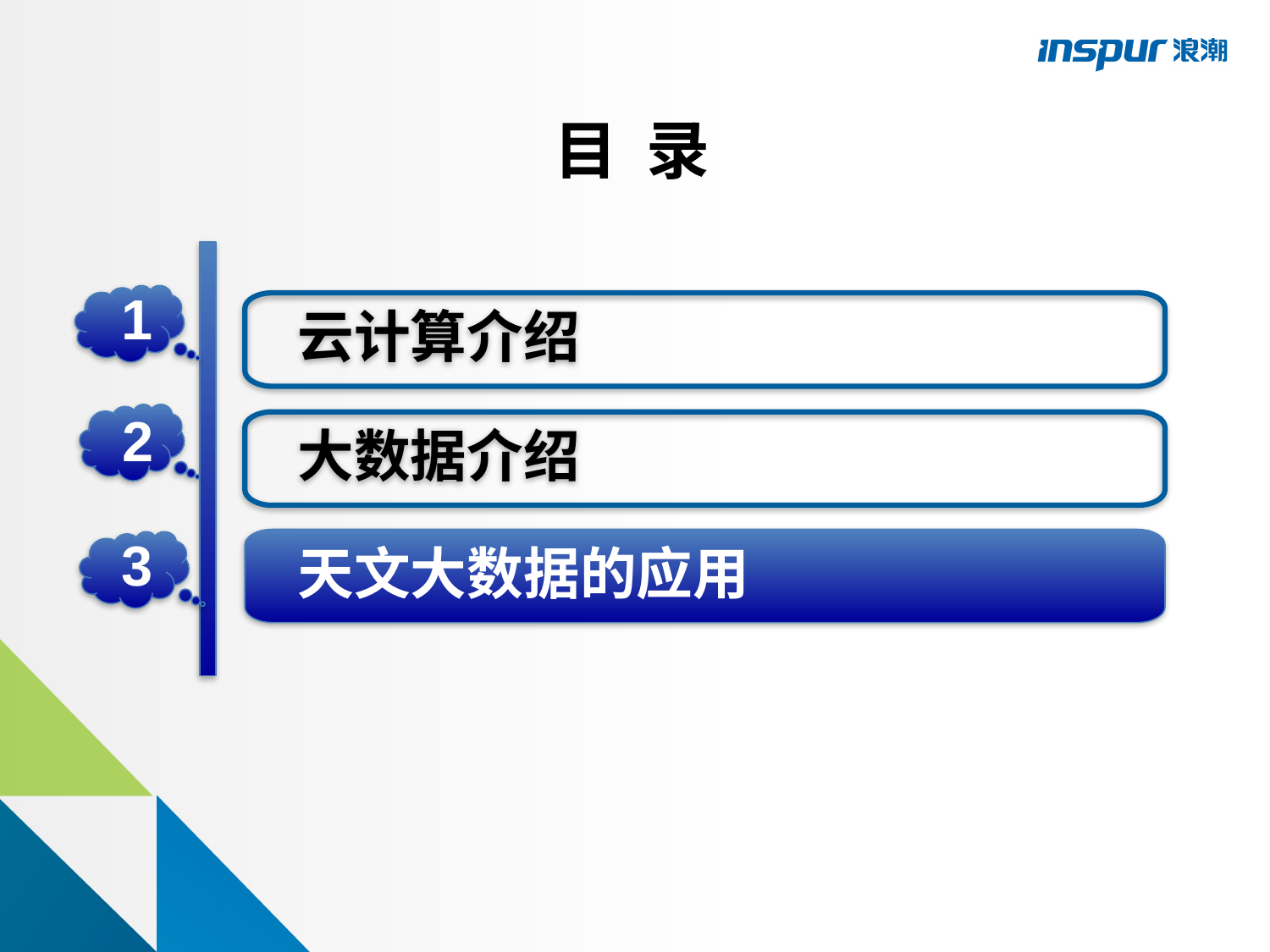

目  录

1

云计算介绍

2
大数据介绍
天文大数据的应用
3